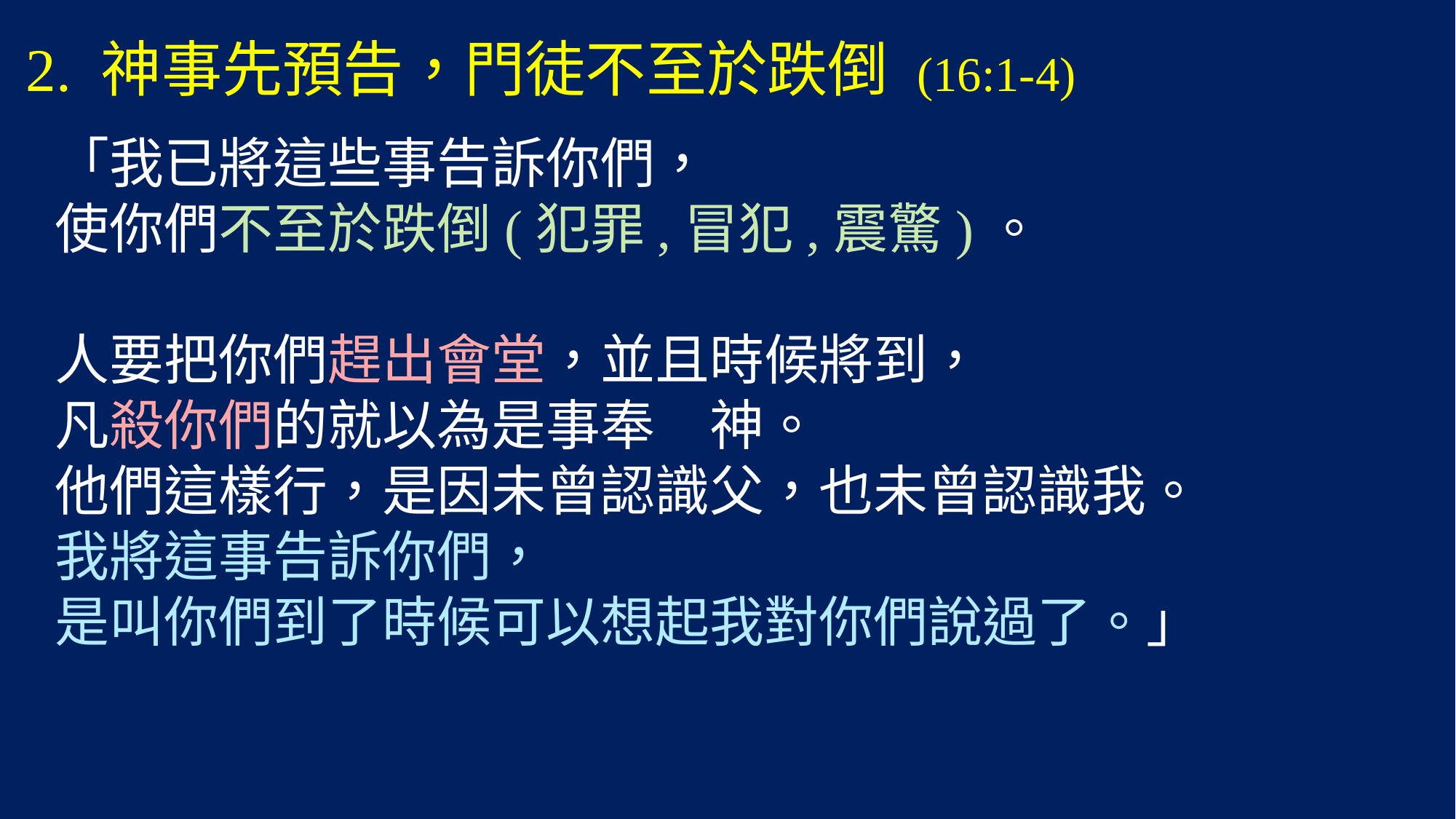

# 2. 神事先預告，門徒不至於跌倒 (16:1-4)
「我已將這些事告訴你們，
使你們不至於跌倒(犯罪,冒犯,震驚)。

人要把你們趕出會堂，並且時候將到，
凡殺你們的就以為是事奉　神。
他們這樣行，是因未曾認識父，也未曾認識我。
我將這事告訴你們，
是叫你們到了時候可以想起我對你們說過了。」